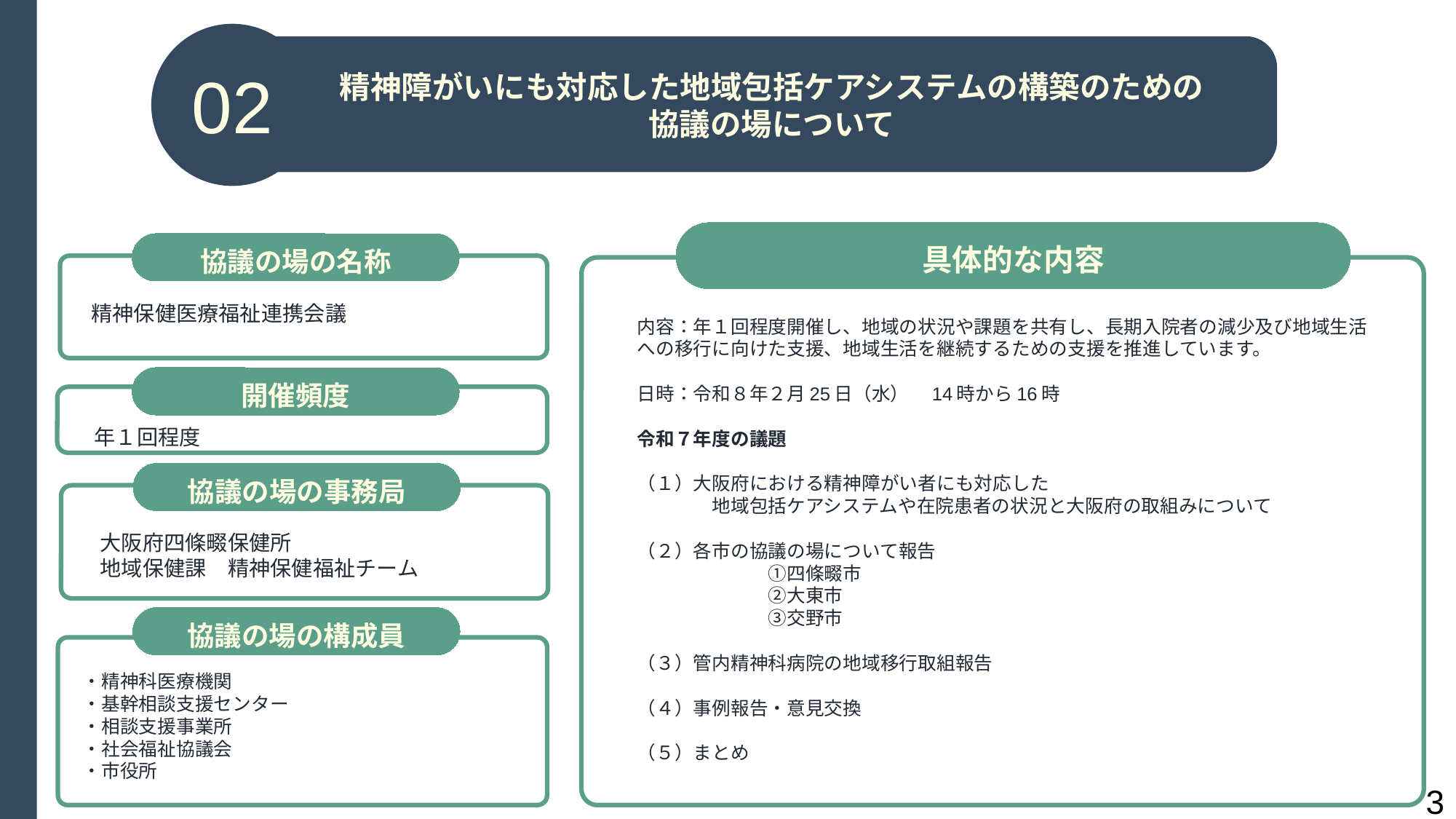

02

精神障がいにも対応した地域包括ケアシステムの構築のための
協議の場について
具体的な内容
協議の場の名称

精神保健医療福祉連携会議
内容：年１回程度開催し、地域の状況や課題を共有し、長期入院者の減少及び地域生活への移行に向けた支援、地域生活を継続するための支援を推進しています。

日時：令和８年２月25日（水）　14時から16時

令和７年度の議題

（１）大阪府における精神障がい者にも対応した
　　　　地域包括ケアシステムや在院患者の状況と大阪府の取組みについて

（２）各市の協議の場について報告
　　　　　　　①四條畷市
　　　　　　　②大東市
　　　　　　　③交野市

（３）管内精神科病院の地域移行取組報告

（４）事例報告・意見交換

（５）まとめ
開催頻度

年１回程度
協議の場の事務局

大阪府四條畷保健所
地域保健課　精神保健福祉チーム
協議の場の構成員

・精神科医療機関
・基幹相談支援センター
・相談支援事業所
・社会福祉協議会
・市役所